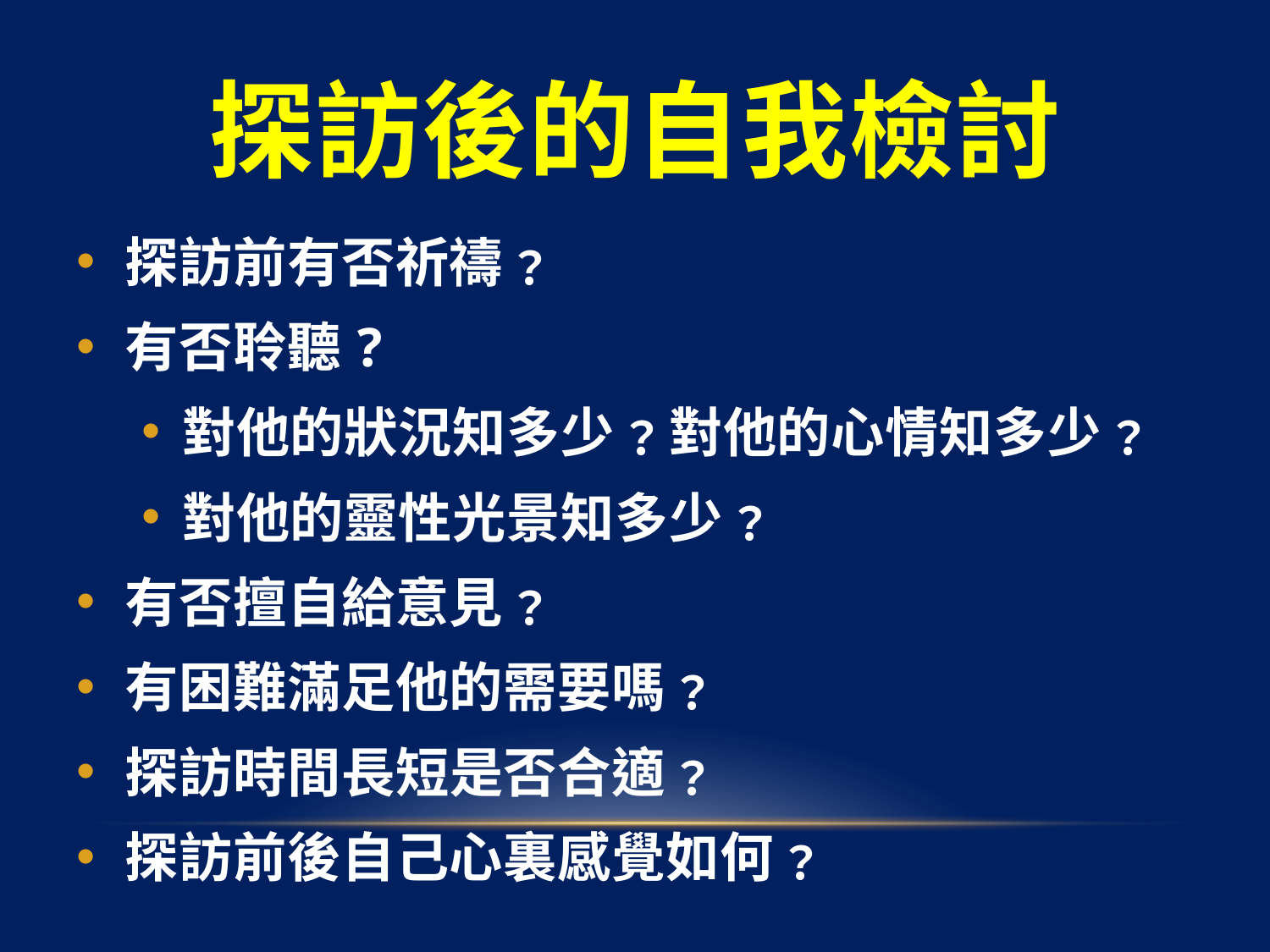

# 探訪後的自我檢討
探訪前有否祈禱﹖
有否聆聽?
對他的狀況知多少﹖對他的心情知多少﹖
對他的靈性光景知多少﹖
有否擅自給意見﹖
有困難滿足他的需要嗎﹖
探訪時間長短是否合適﹖
探訪前後自己心裏感覺如何﹖